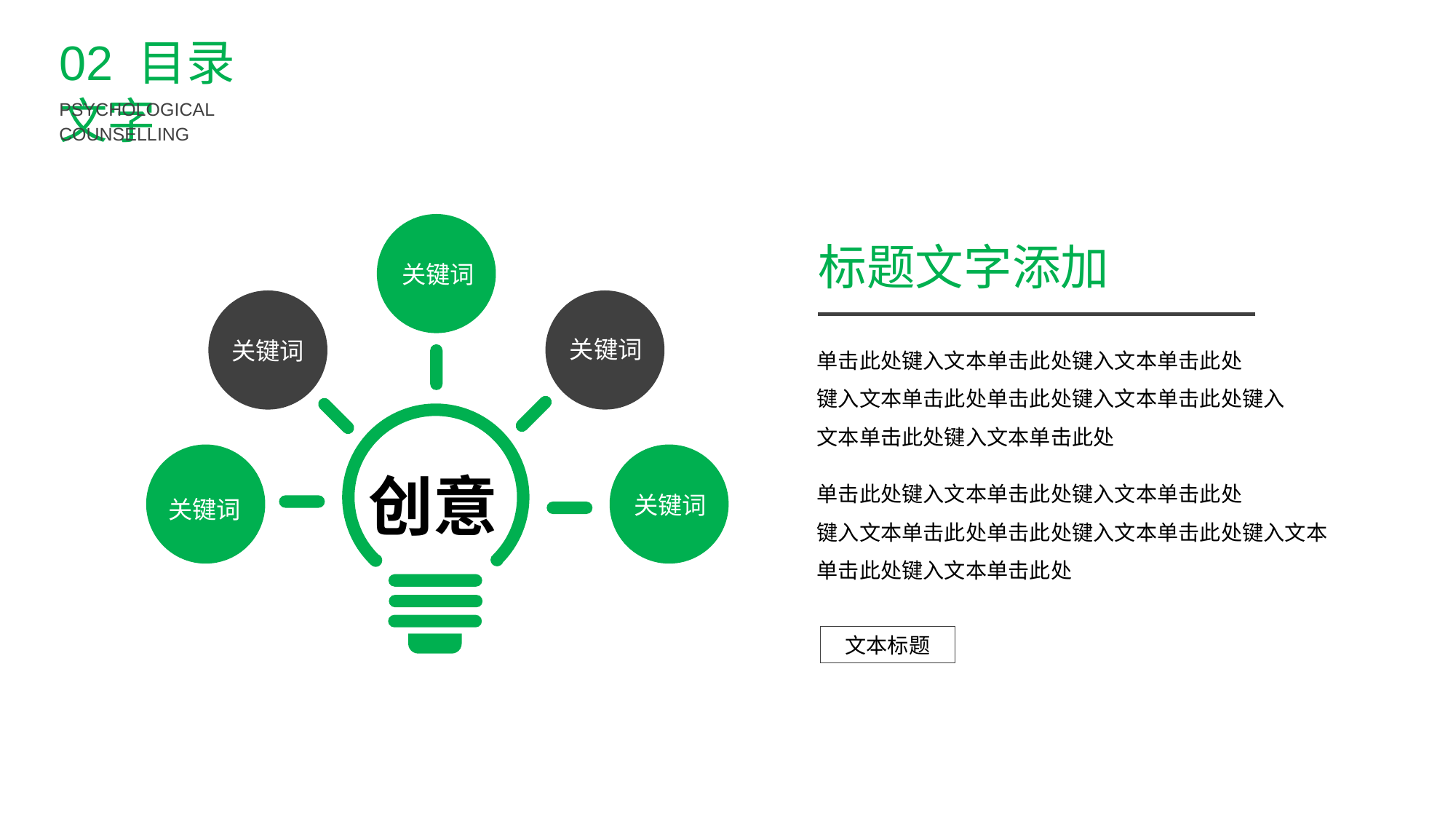

BY YUSHEN
02 目录文字
PSYCHOLOGICAL COUNSELLING

关键词

关键词
关键词

创意
关键词
关键词

标题文字添加
单击此处键入文本单击此处键入文本单击此处
键入文本单击此处单击此处键入文本单击此处键入文本单击此处键入文本单击此处
单击此处键入文本单击此处键入文本单击此处
键入文本单击此处单击此处键入文本单击此处键入文本单击此处键入文本单击此处
文本标题